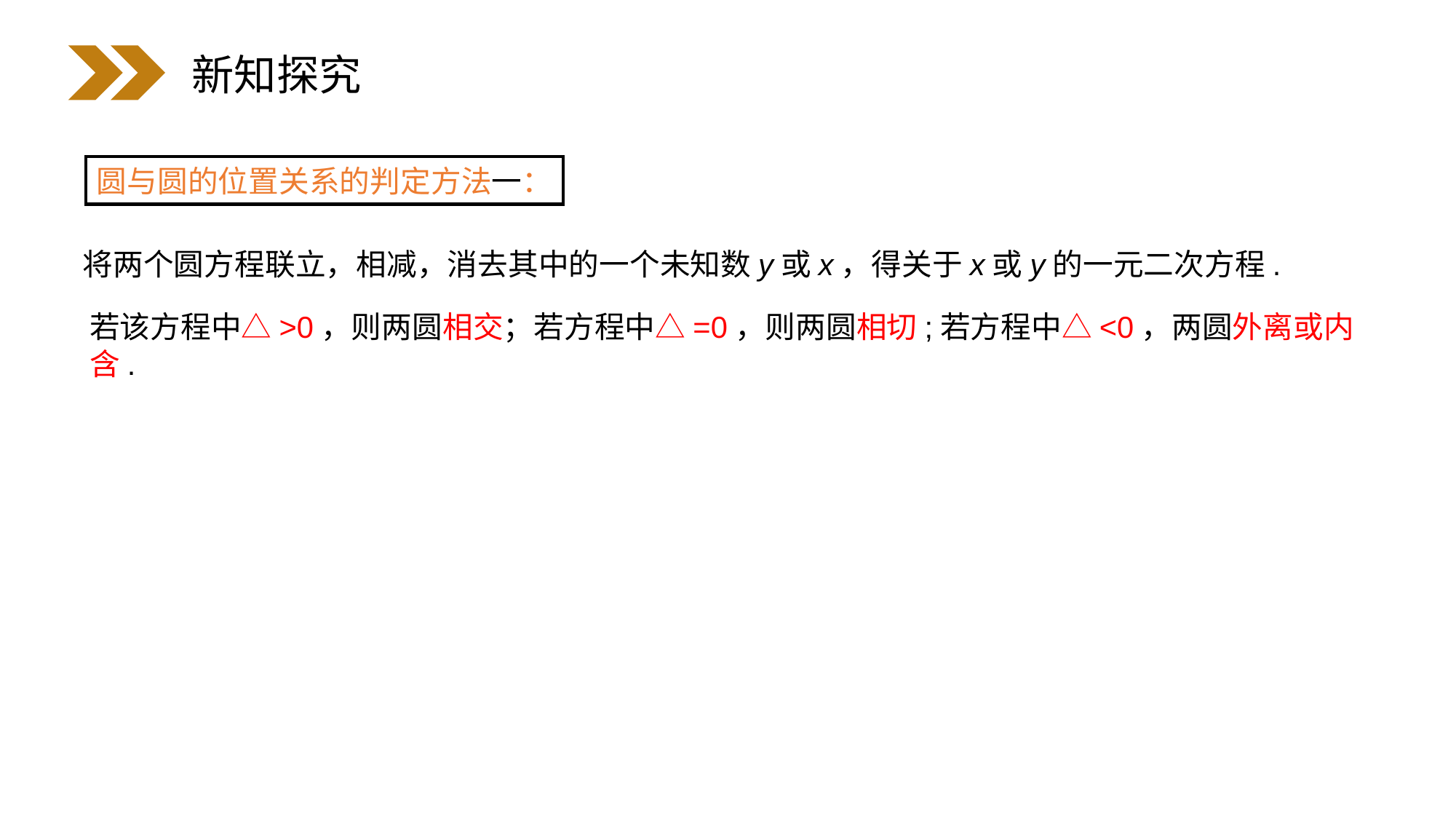

新知探究
圆与圆的位置关系的判定方法一：
将两个圆方程联立，相减，消去其中的一个未知数y或x，得关于x或y的一元二次方程.

若该方程中△>0，则两圆相交；若方程中△=0，则两圆相切;若方程中△<0，两圆外离或内含.